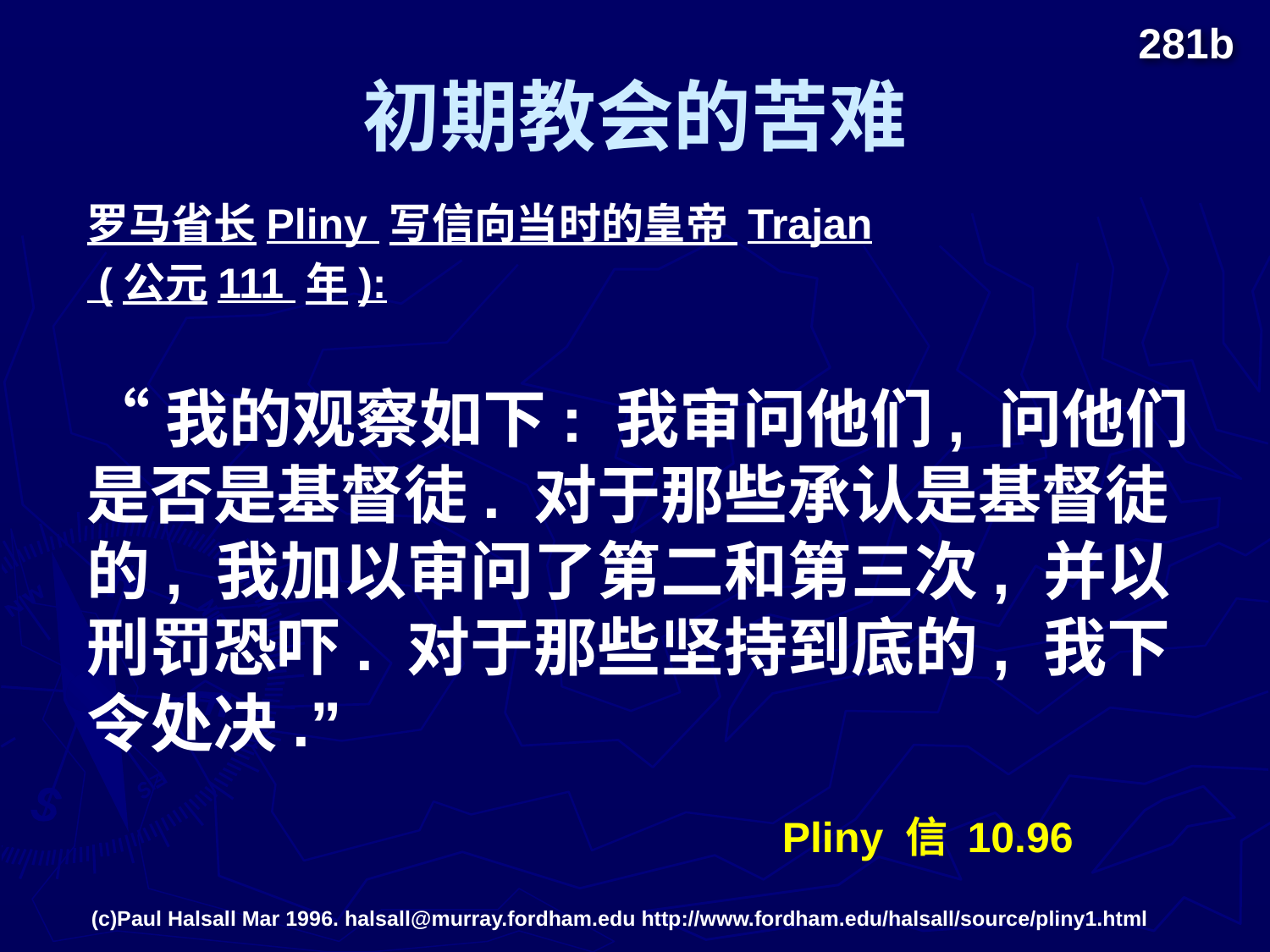

# 初期教会的苦难
281b
罗马省长Pliny 写信向当时的皇帝 Trajan
 (公元111 年):

“我的观察如下: 我审问他们, 问他们是否是基督徒. 对于那些承认是基督徒的, 我加以审问了第二和第三次, 并以刑罚恐吓. 对于那些坚持到底的, 我下令处决.”
Pliny 信 10.96
(c)Paul Halsall Mar 1996. halsall@murray.fordham.edu http://www.fordham.edu/halsall/source/pliny1.html